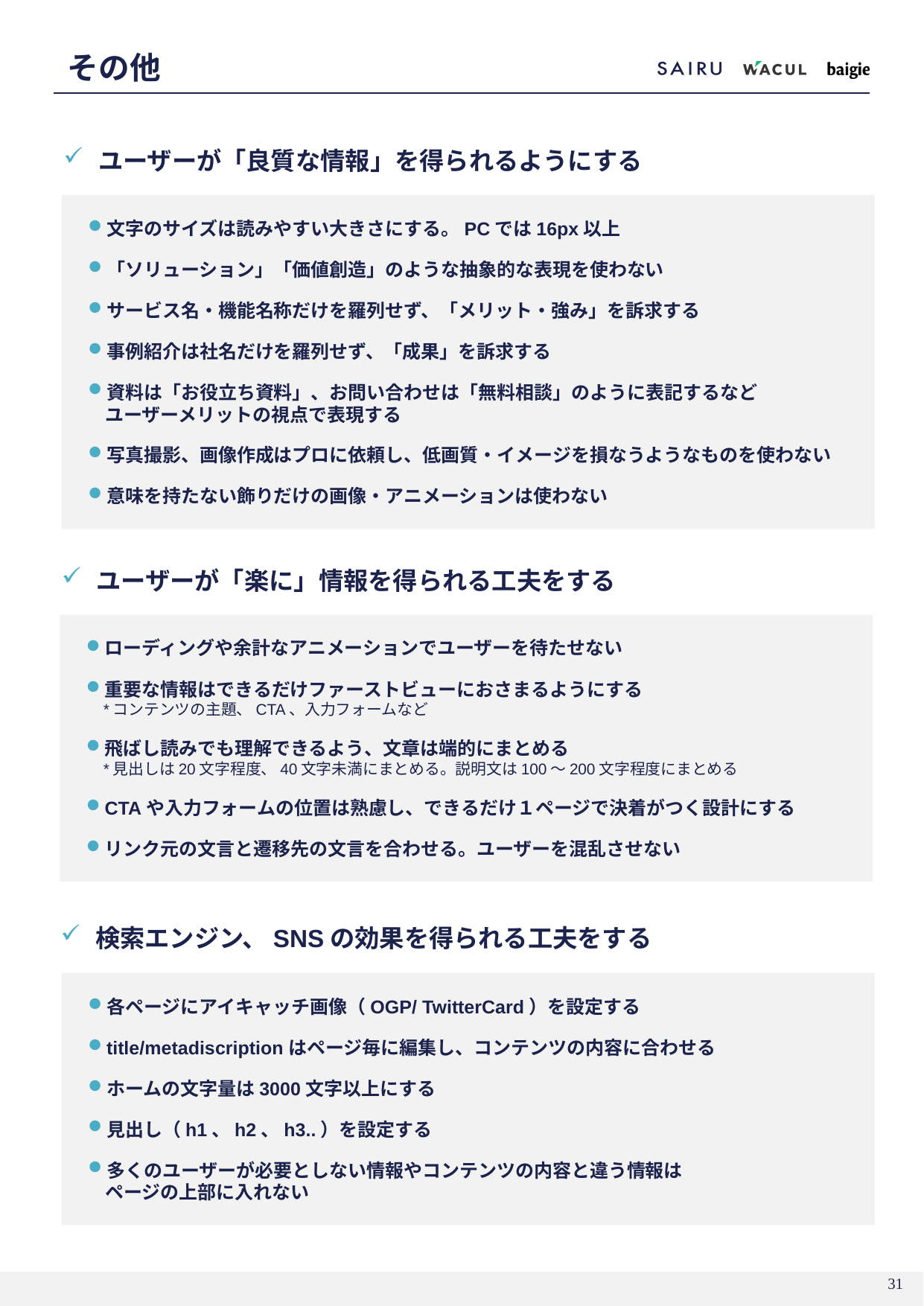

# その他
ユーザーが「良質な情報」を得られるようにする
文字のサイズは読みやすい大きさにする。PCでは16px以上
「ソリューション」「価値創造」のような抽象的な表現を使わない
サービス名・機能名称だけを羅列せず、「メリット・強み」を訴求する
事例紹介は社名だけを羅列せず、「成果」を訴求する
資料は「お役立ち資料」、お問い合わせは「無料相談」のように表記するなど
ユーザーメリットの視点で表現する
写真撮影、画像作成はプロに依頼し、低画質・イメージを損なうようなものを使わない
意味を持たない飾りだけの画像・アニメーションは使わない
ユーザーが「楽に」情報を得られる工夫をする
ローディングや余計なアニメーションでユーザーを待たせない
重要な情報はできるだけファーストビューにおさまるようにする
*コンテンツの主題、CTA、入力フォームなど
飛ばし読みでも理解できるよう、文章は端的にまとめる
*見出しは20文字程度、40文字未満にまとめる。説明文は100〜200文字程度にまとめる
CTAや入力フォームの位置は熟慮し、できるだけ１ページで決着がつく設計にする
リンク元の文言と遷移先の文言を合わせる。ユーザーを混乱させない
検索エンジン、SNSの効果を得られる工夫をする
各ページにアイキャッチ画像（OGP/ TwitterCard）を設定する
title/metadiscriptionはページ毎に編集し、コンテンツの内容に合わせる
ホームの文字量は3000文字以上にする
見出し（h1、h2、h3..）を設定する
多くのユーザーが必要としない情報やコンテンツの内容と違う情報は
ページの上部に入れない
31